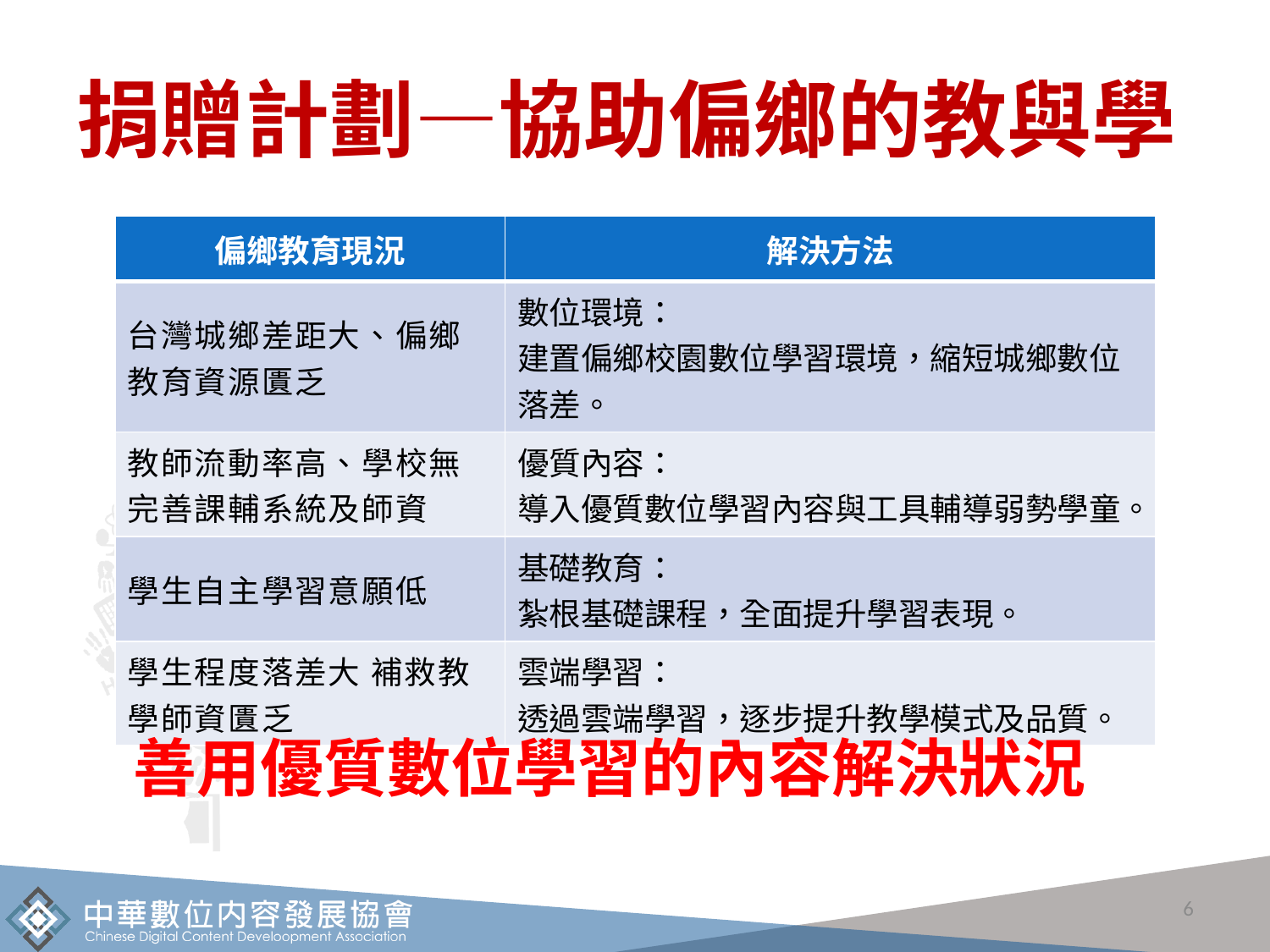

# 捐贈計劃—協助偏鄉的教與學
| 偏鄉教育現況 | 解決方法 |
| --- | --- |
| 台灣城鄉差距大、偏鄉教育資源匱乏 | 數位環境： 建置偏鄉校園數位學習環境，縮短城鄉數位落差。 |
| 教師流動率高、學校無完善課輔系統及師資 | 優質內容： 導入優質數位學習內容與工具輔導弱勢學童。 |
| 學生自主學習意願低 | 基礎教育： 紮根基礎課程，全面提升學習表現。 |
| 學生程度落差大 補救教學師資匱乏 | 雲端學習： 透過雲端學習，逐步提升教學模式及品質。 |
善用優質數位學習的內容解決狀況
6